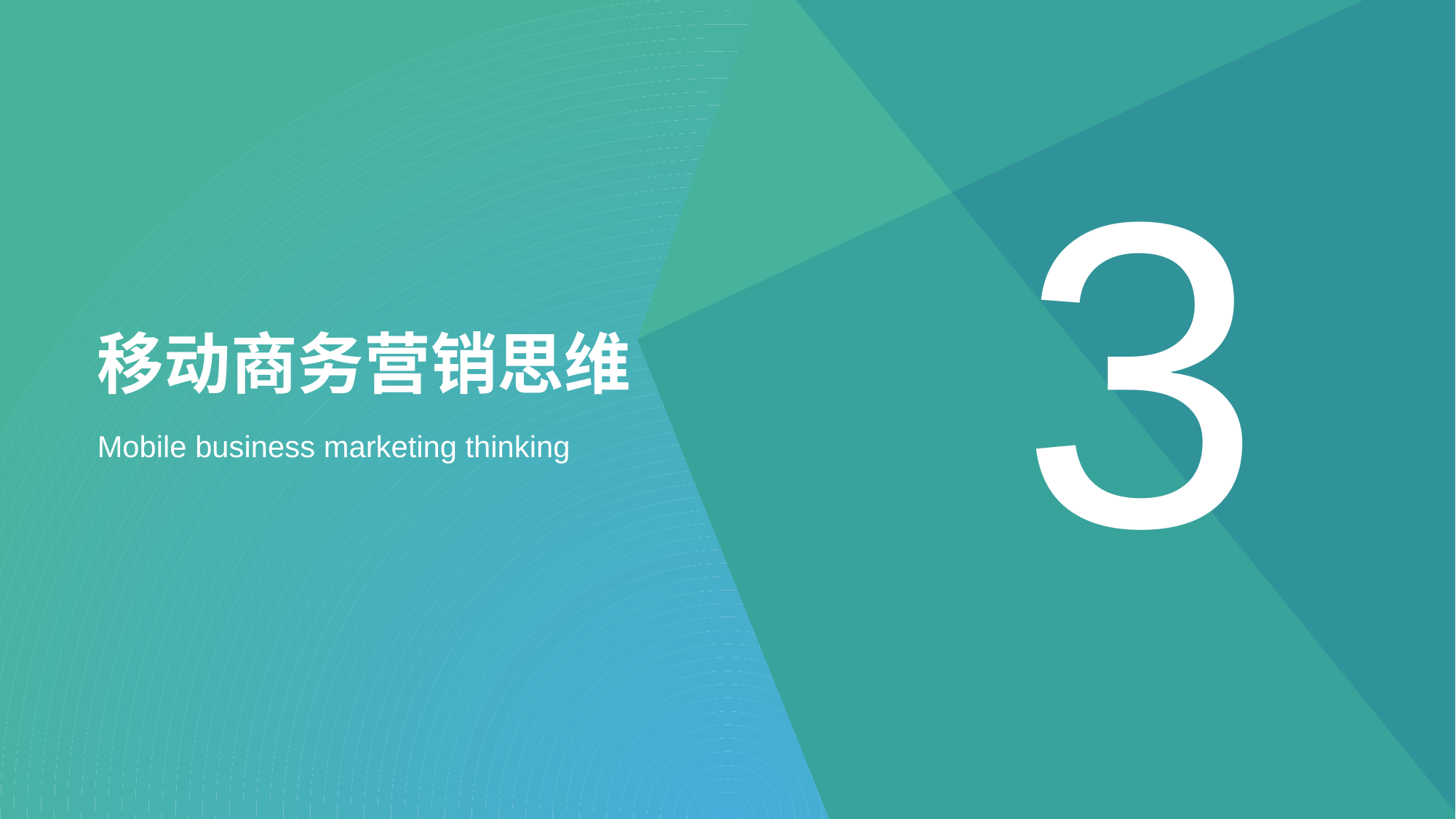

3
# 移动商务营销思维
Mobile business marketing thinking